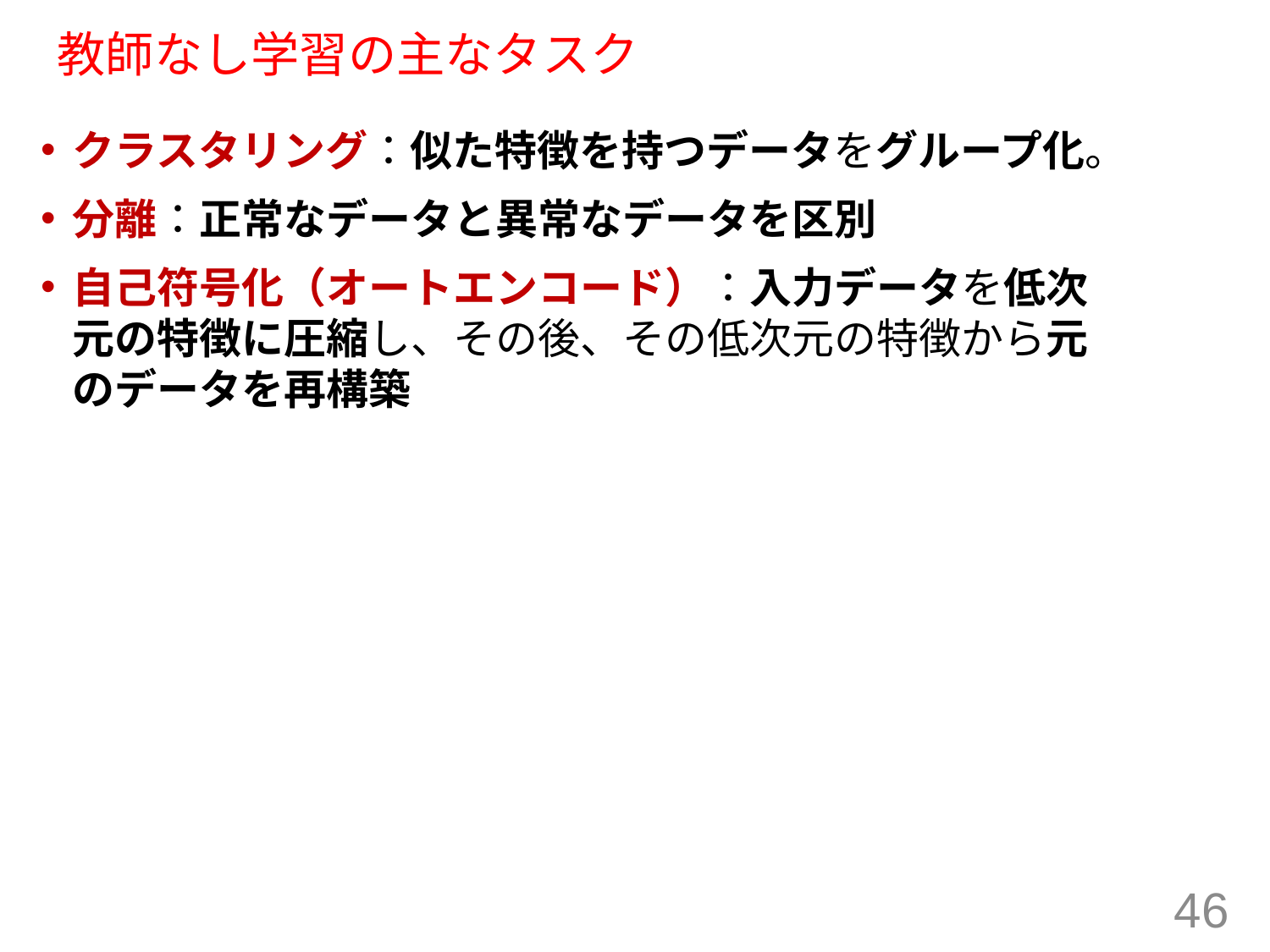

# 教師なし学習の主なタスク
クラスタリング：似た特徴を持つデータをグループ化。
分離：正常なデータと異常なデータを区別
自己符号化（オートエンコード）：入力データを低次元の特徴に圧縮し、その後、その低次元の特徴から元のデータを再構築
46